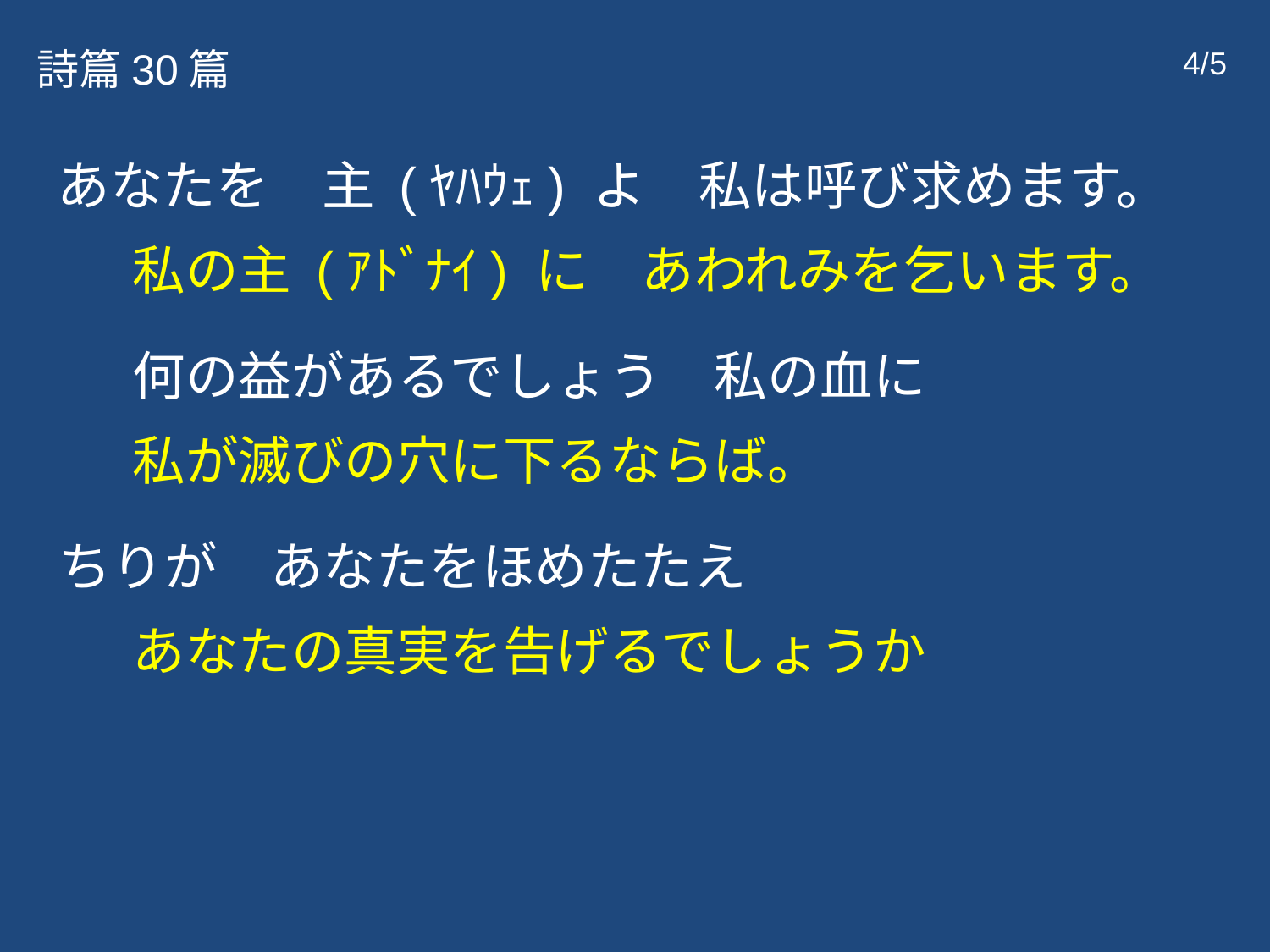

詩篇30篇
4/5
あなたを　主 (ﾔﾊｳｪ) よ　私は呼び求めます。
私の主 (ｱﾄﾞﾅｲ) に　あわれみを乞います。
何の益があるでしょう　私の血に
私が滅びの穴に下るならば。
ちりが　あなたをほめたたえ
あなたの真実を告げるでしょうか